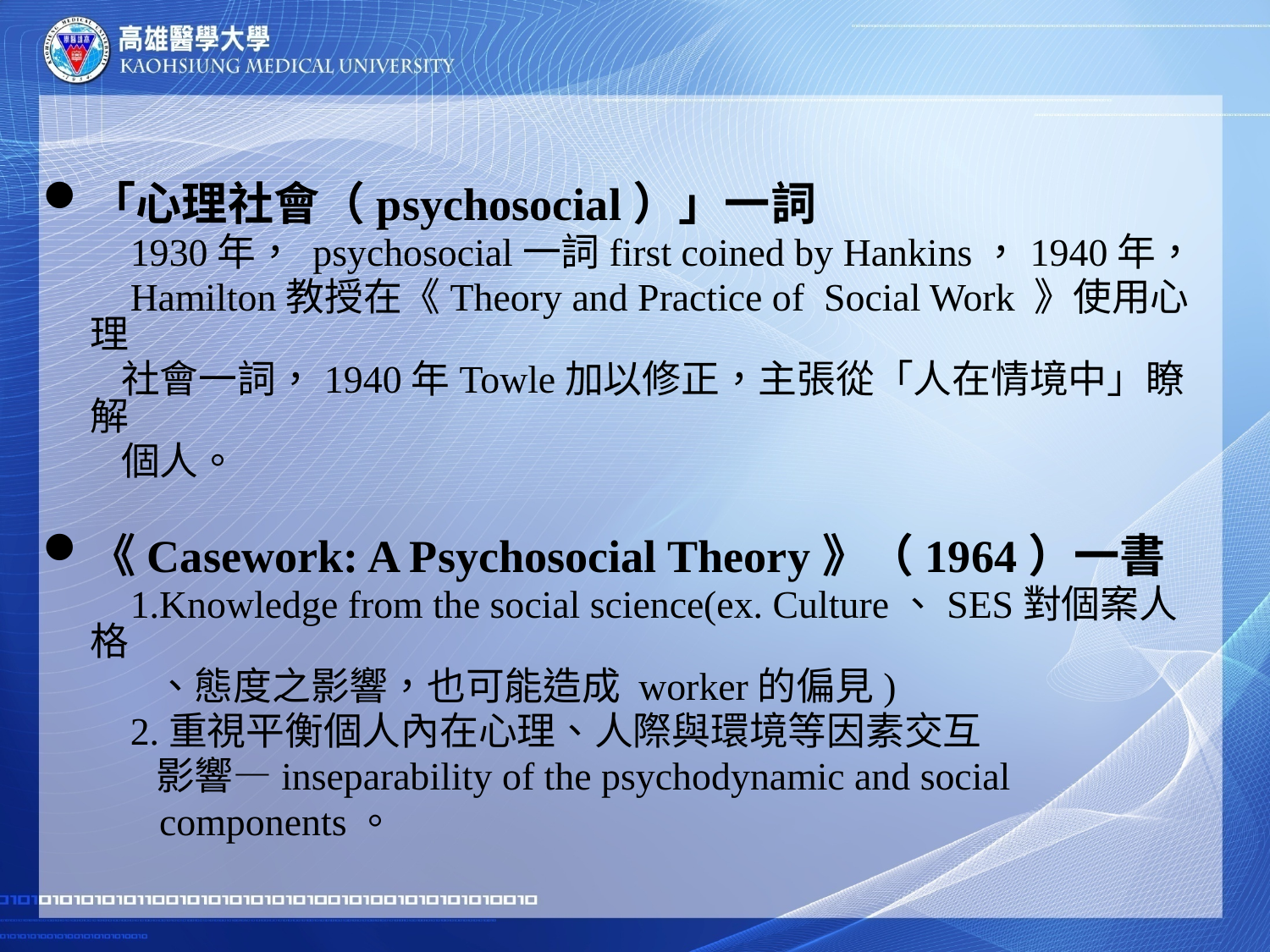

#
「心理社會（psychosocial）」一詞
         1930年， psychosocial一詞first coined by Hankins，1940年，
         Hamilton教授在《Theory and Practice of  Social Work 》使用心理
        社會一詞，1940年Towle加以修正，主張從「人在情境中」瞭解
        個人。

《Casework: A Psychosocial Theory》（1964）一書
         1.Knowledge from the social science(ex. Culture、SES對個案人格
            、態度之影響，也可能造成 worker的偏見)
         2.重視平衡個人內在心理、人際與環境等因素交互
            影響—inseparability of the psychodynamic and social
            components。